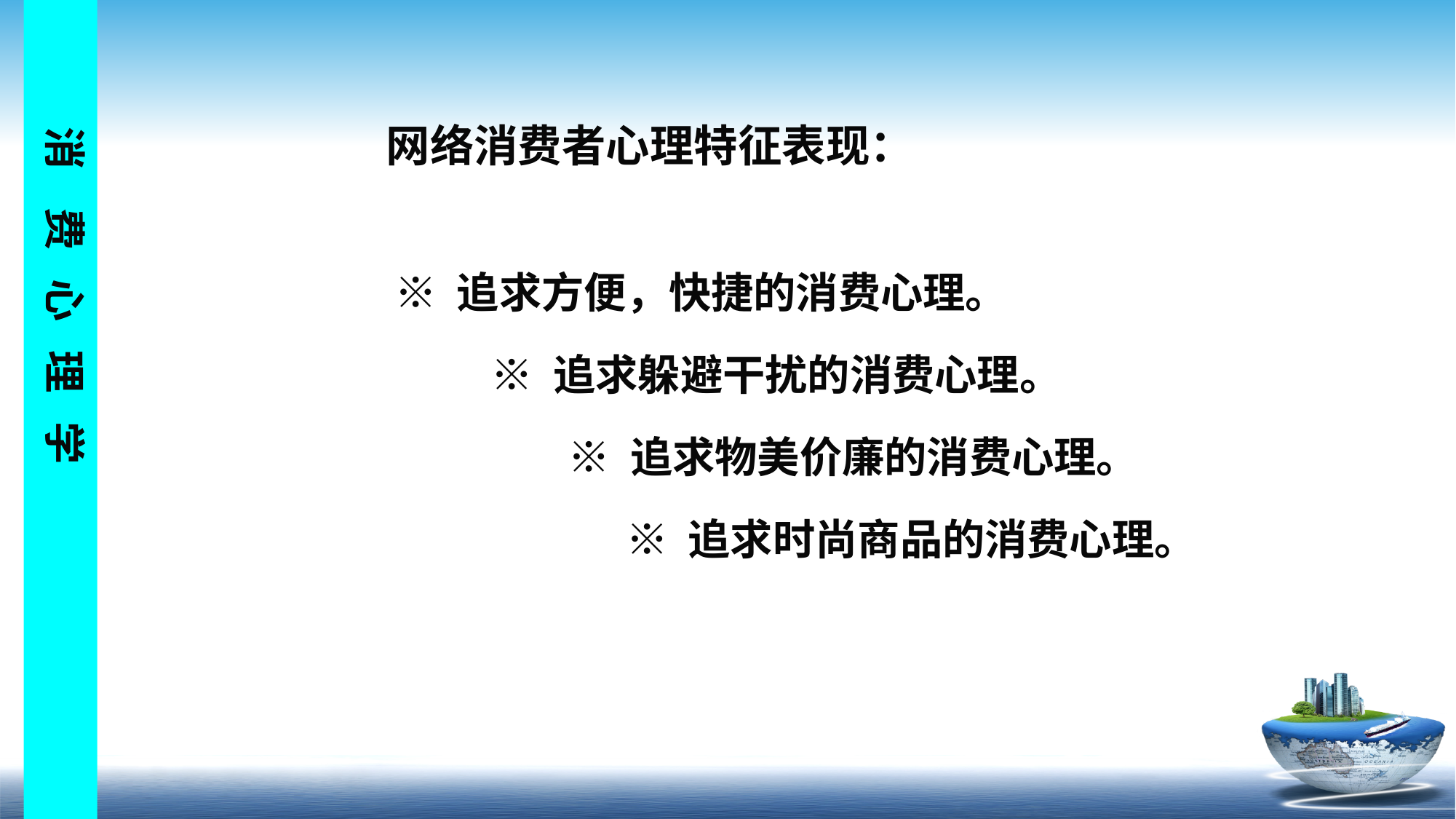

网络消费者心理特征表现：
※ 追求方便，快捷的消费心理。
          ※ 追求躲避干扰的消费心理。
                  ※ 追求物美价廉的消费心理。
                        ※ 追求时尚商品的消费心理。